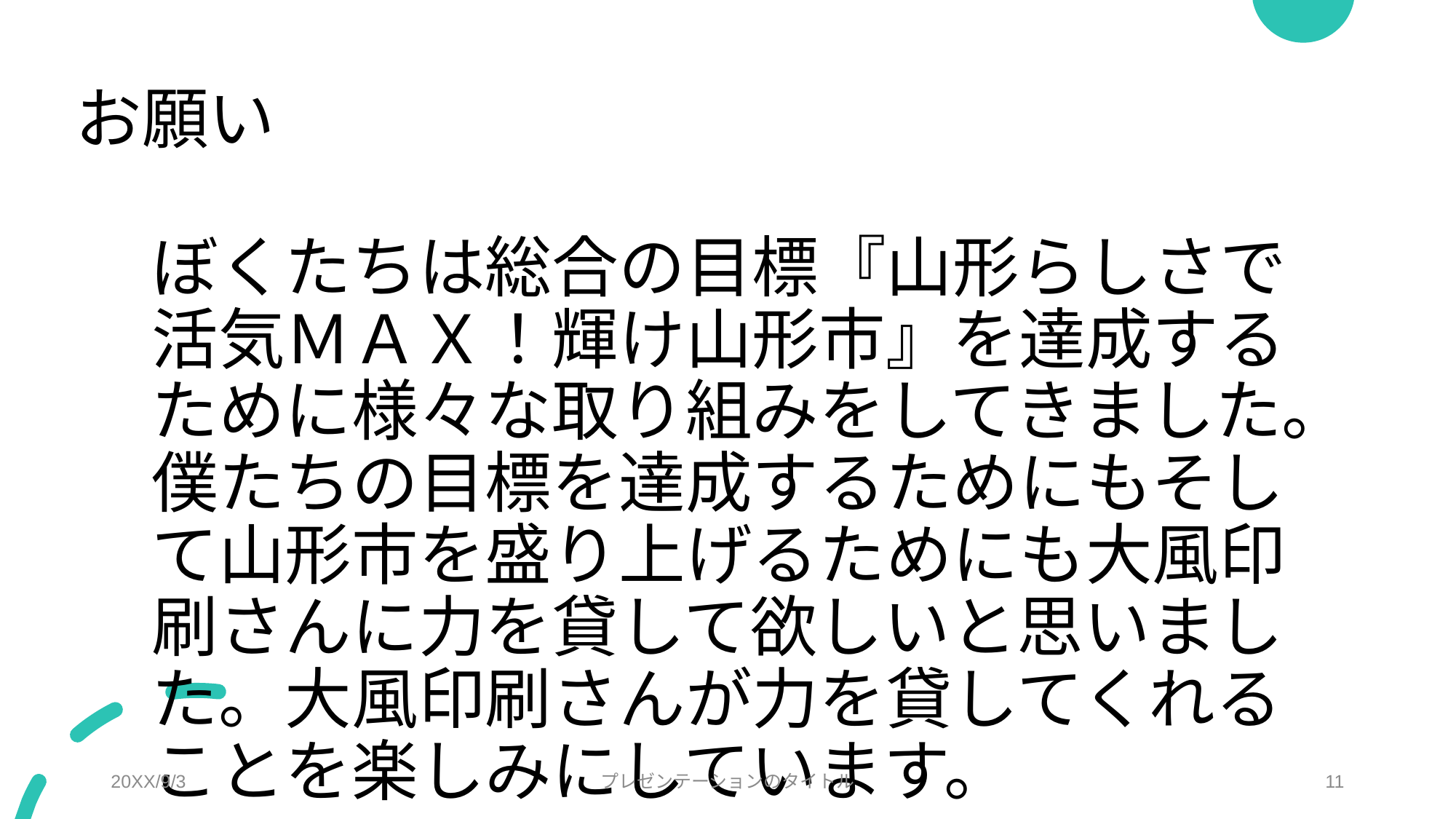

# お願い
ぼくたちは総合の目標『山形らしさで活気ＭＡＸ！輝け山形市』を達成するために様々な取り組みをしてきました。僕たちの目標を達成するためにもそして山形市を盛り上げるためにも大風印刷さんに力を貸して欲しいと思いました。大風印刷さんが力を貸してくれることを楽しみにしています。
20XX/9/3
プレゼンテーションのタイトル
11